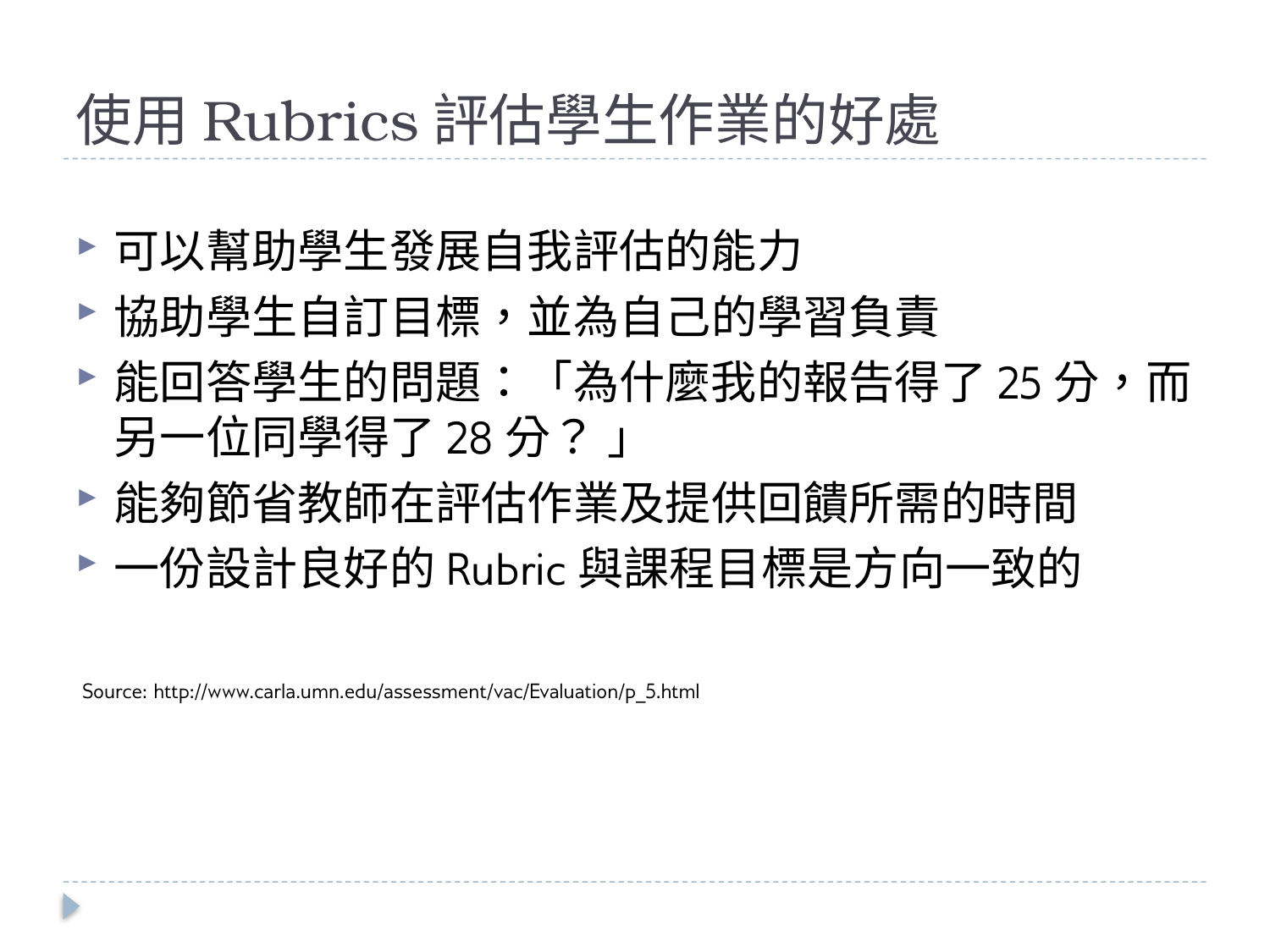

# 使用Rubrics評估學生作業的好處
可以幫助學生發展自我評估的能力
協助學生自訂目標，並為自己的學習負責
能回答學生的問題：「為什麼我的報告得了25分，而另一位同學得了28分？ 」
能夠節省教師在評估作業及提供回饋所需的時間
一份設計良好的Rubric與課程目標是方向一致的

 Source: http://www.carla.umn.edu/assessment/vac/Evaluation/p_5.html